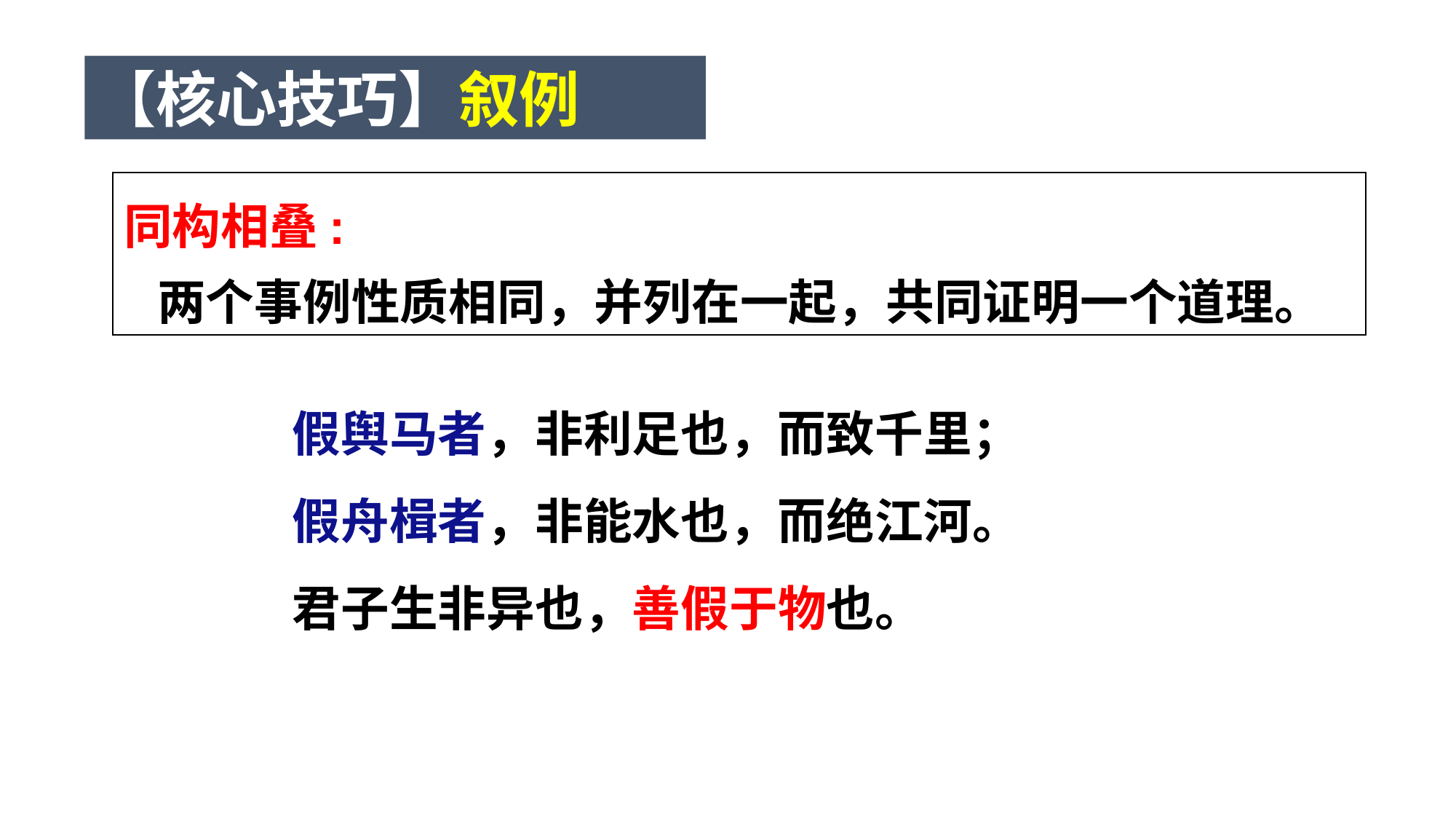

【核心技巧】叙例

同构相叠:
  两个事例性质相同，并列在一起，共同证明一个道理。
      假舆马者，非利足也，而致千里；
      假舟楫者，非能水也，而绝江河。
      君子生非异也，善假于物也。